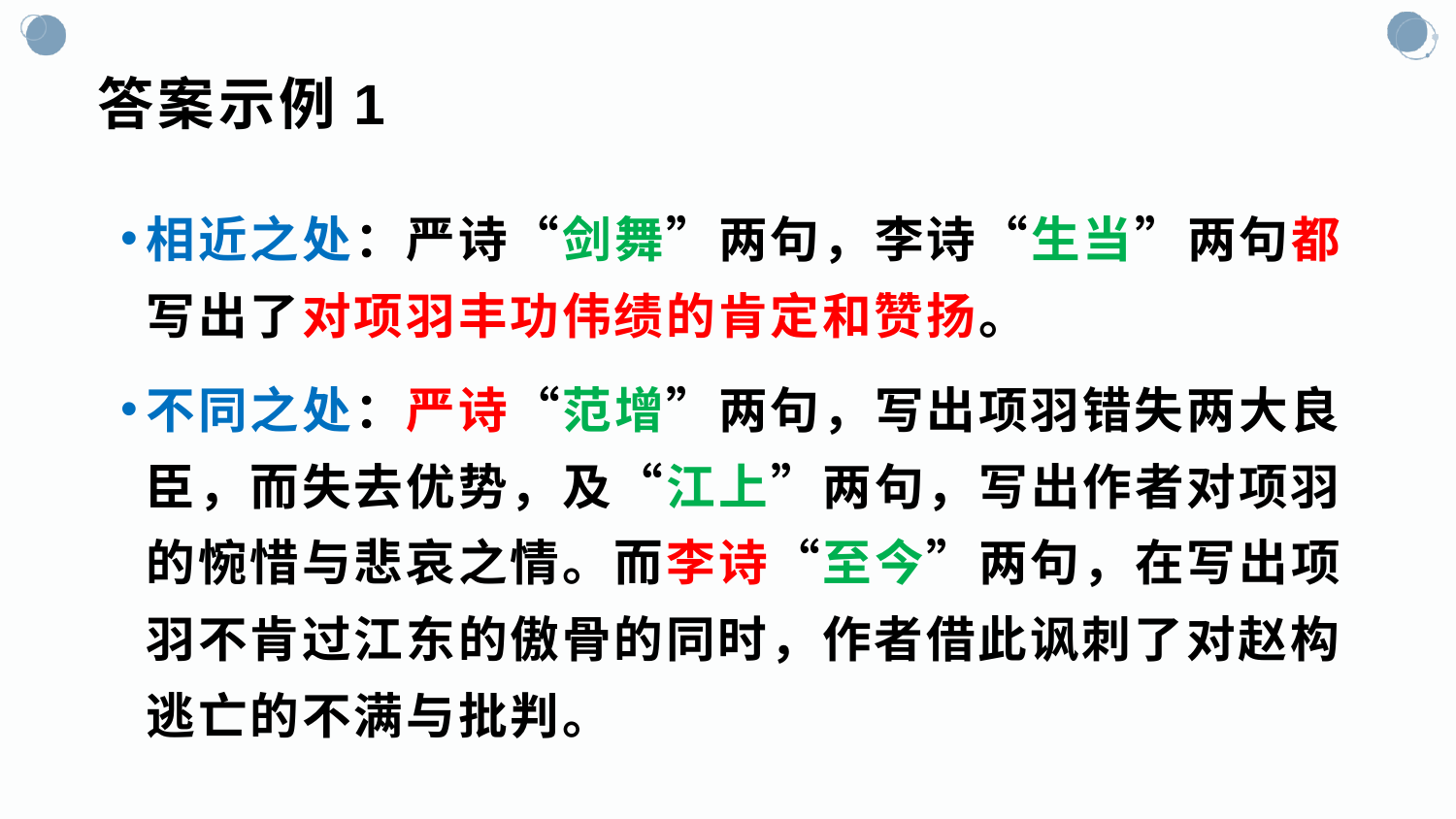

# 答案示例1
相近之处：严诗“剑舞”两句，李诗“生当”两句都写出了对项羽丰功伟绩的肯定和赞扬。
不同之处：严诗“范增”两句，写出项羽错失两大良臣，而失去优势，及“江上”两句，写出作者对项羽的惋惜与悲哀之情。而李诗“至今”两句，在写出项羽不肯过江东的傲骨的同时，作者借此讽刺了对赵构逃亡的不满与批判。